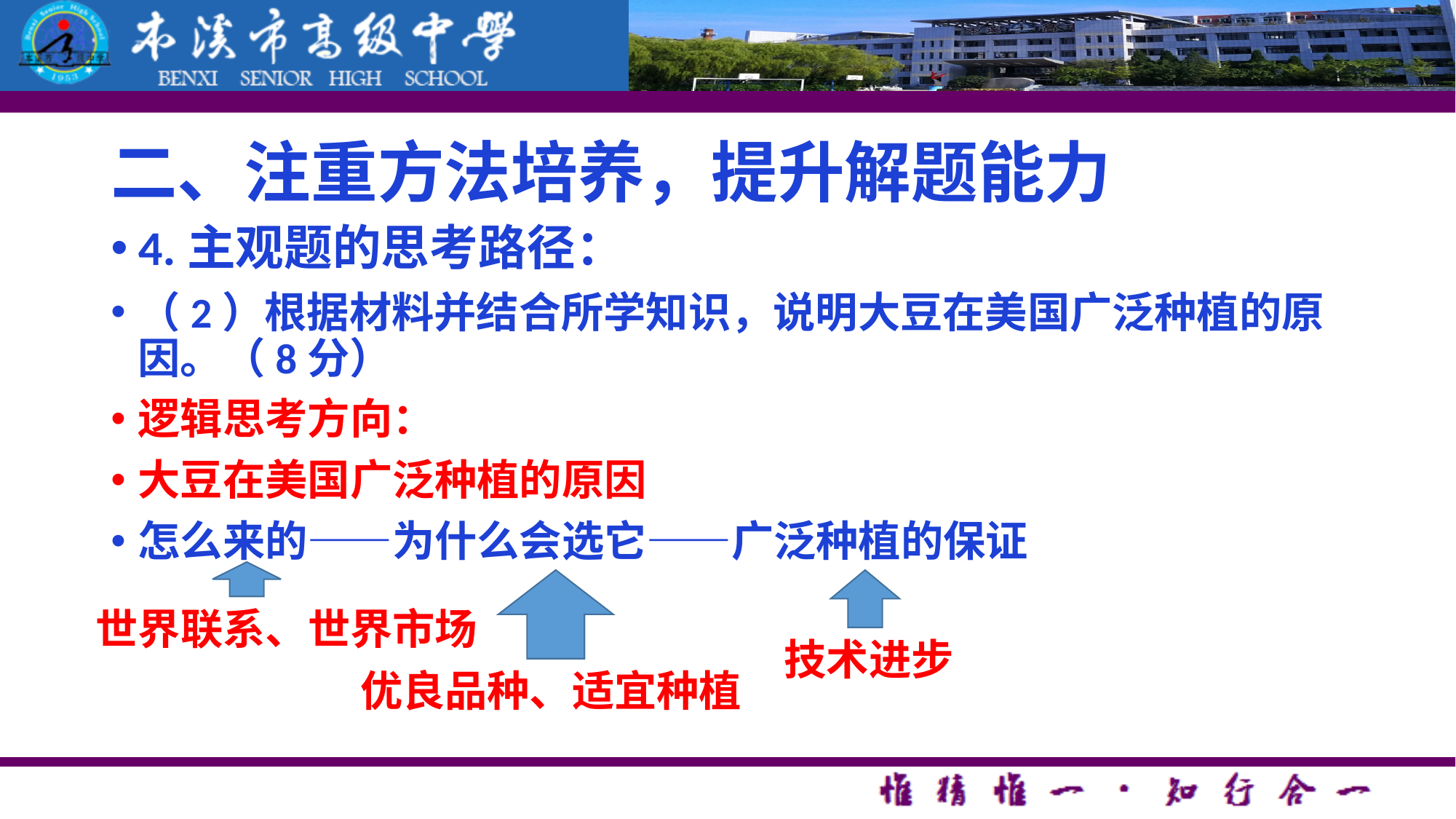

# 二、注重方法培养，提升解题能力
4.主观题的思考路径：
（2）根据材料并结合所学知识，说明大豆在美国广泛种植的原因。（8分）
逻辑思考方向：
大豆在美国广泛种植的原因
怎么来的——为什么会选它——广泛种植的保证

世界联系、世界市场
技术进步
优良品种、适宜种植